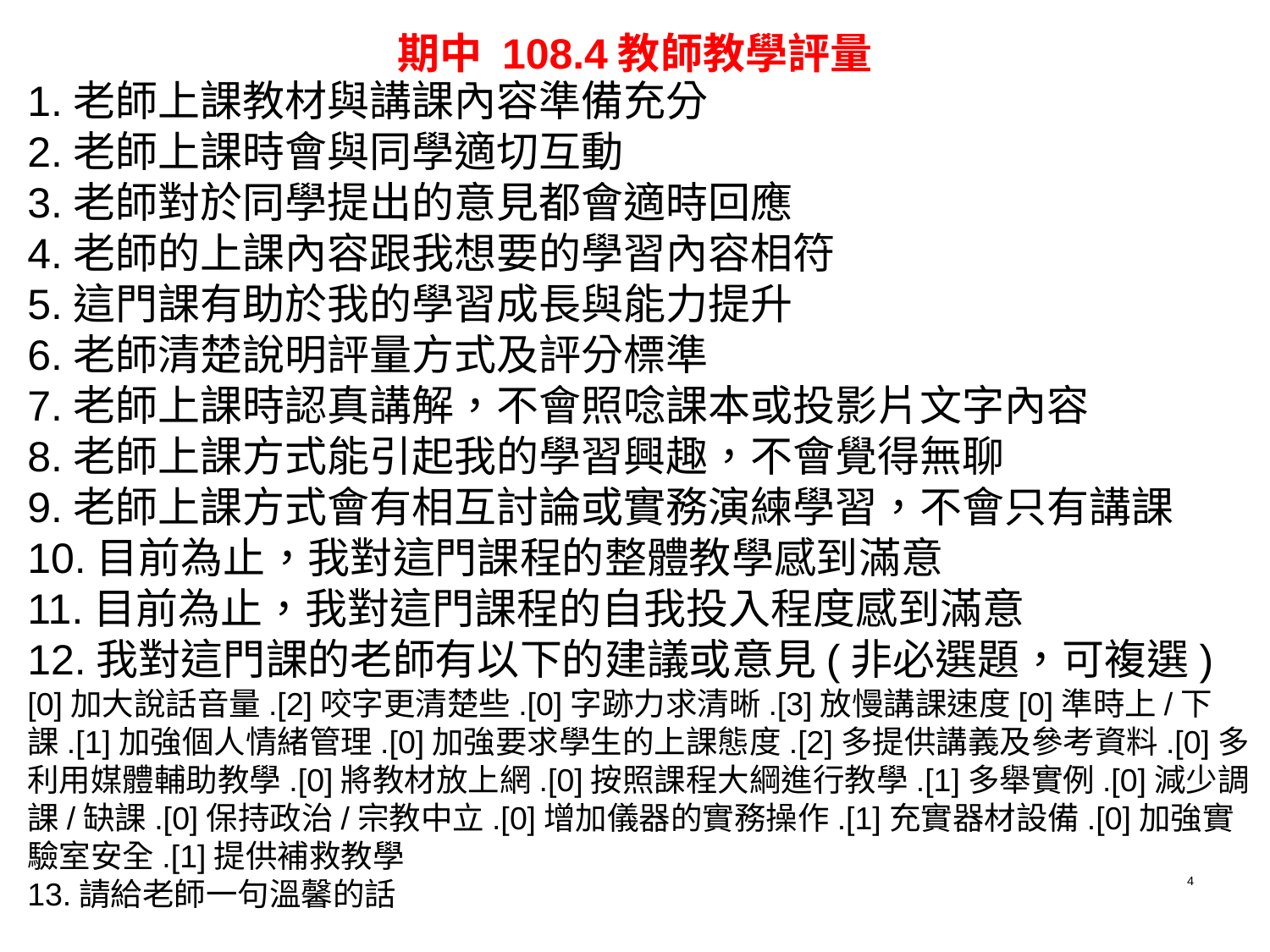

# 期中 108.4教師教學評量
1.老師上課教材與講課內容準備充分
2.老師上課時會與同學適切互動
3.老師對於同學提出的意見都會適時回應
4.老師的上課內容跟我想要的學習內容相符
5.這門課有助於我的學習成長與能力提升
6.老師清楚說明評量方式及評分標準
7.老師上課時認真講解，不會照唸課本或投影片文字內容
8.老師上課方式能引起我的學習興趣，不會覺得無聊
9.老師上課方式會有相互討論或實務演練學習，不會只有講課
10.目前為止，我對這門課程的整體教學感到滿意
11.目前為止，我對這門課程的自我投入程度感到滿意
12.我對這門課的老師有以下的建議或意見(非必選題，可複選)
[0]加大說話音量.[2]咬字更清楚些.[0]字跡力求清晰.[3]放慢講課速度[0]準時上/下課.[1]加強個人情緒管理.[0]加強要求學生的上課態度.[2]多提供講義及參考資料.[0]多利用媒體輔助教學.[0]將教材放上網.[0]按照課程大綱進行教學.[1]多舉實例.[0]減少調課/缺課.[0]保持政治/宗教中立.[0]增加儀器的實務操作.[1]充實器材設備.[0]加強實驗室安全.[1]提供補救教學
13.請給老師一句溫馨的話

4